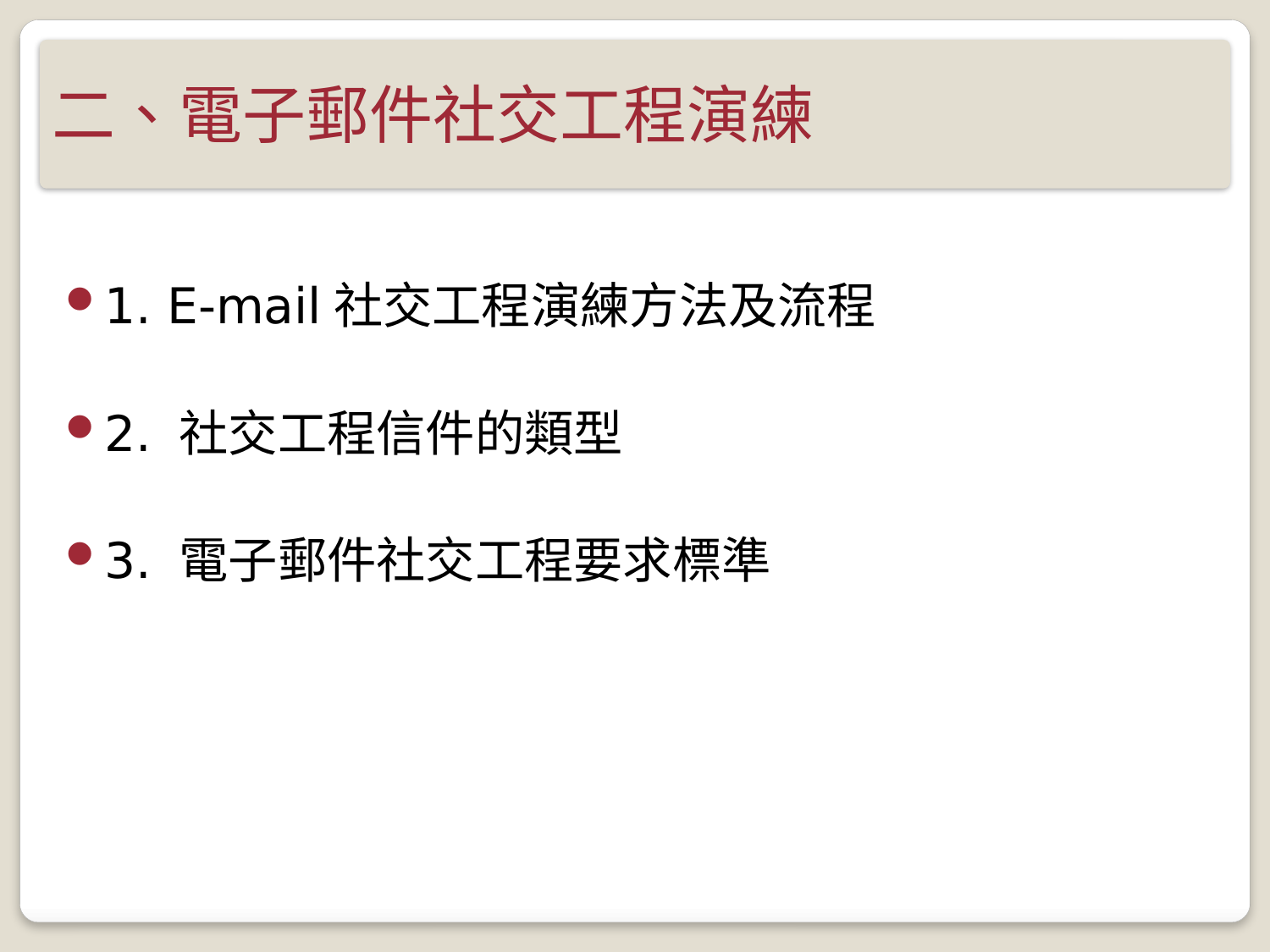

# 二、電子郵件社交工程演練

1. E-mail社交工程演練方法及流程

2. 社交工程信件的類型

3. 電子郵件社交工程要求標準